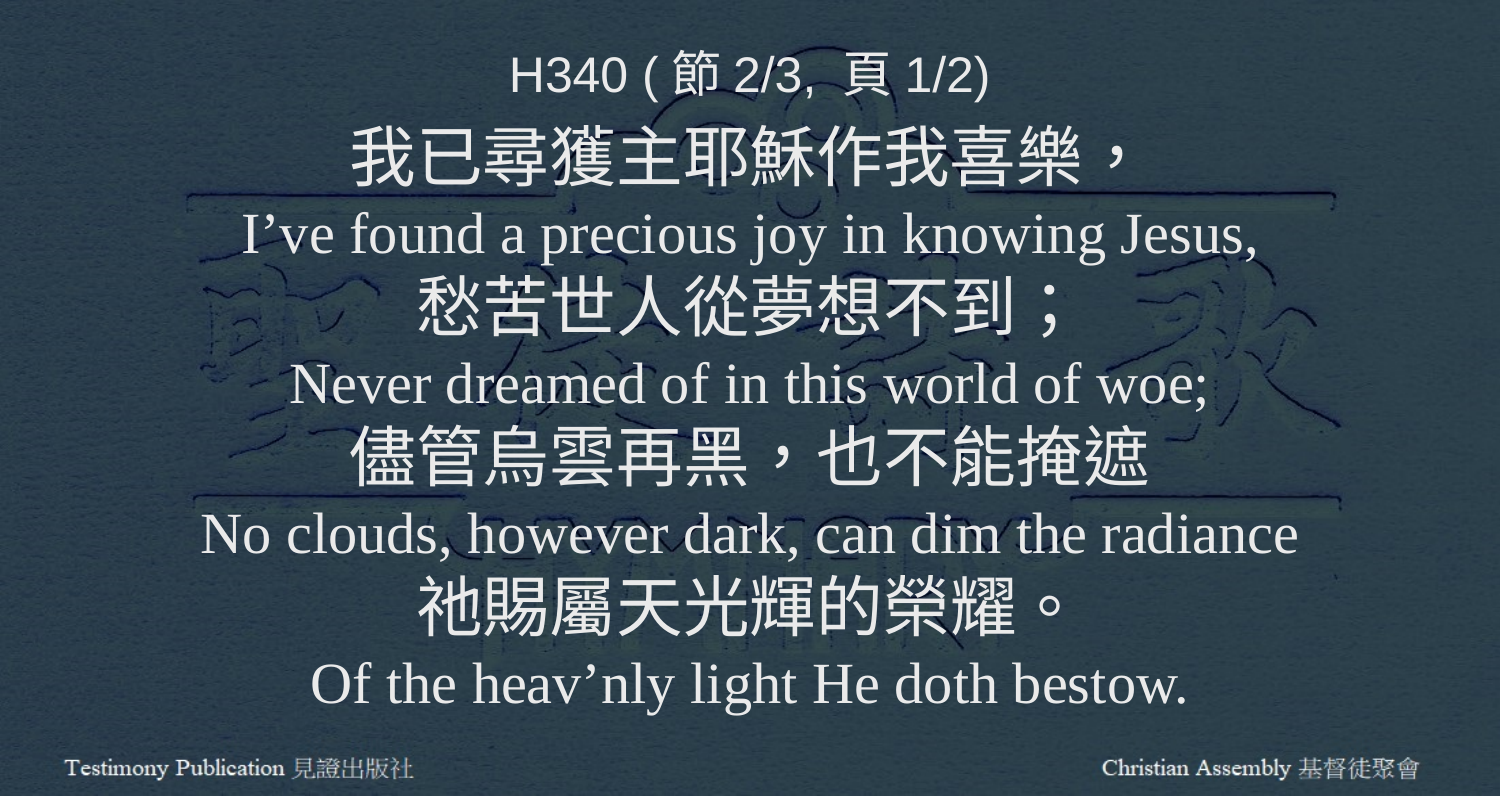

H340 (節2/3, 頁1/2)
我已尋獲主耶穌作我喜樂，
I’ve found a precious joy in knowing Jesus,
愁苦世人從夢想不到；
Never dreamed of in this world of woe;
儘管烏雲再黑，也不能掩遮
No clouds, however dark, can dim the radiance
祂賜屬天光輝的榮耀。
Of the heav’nly light He doth bestow.